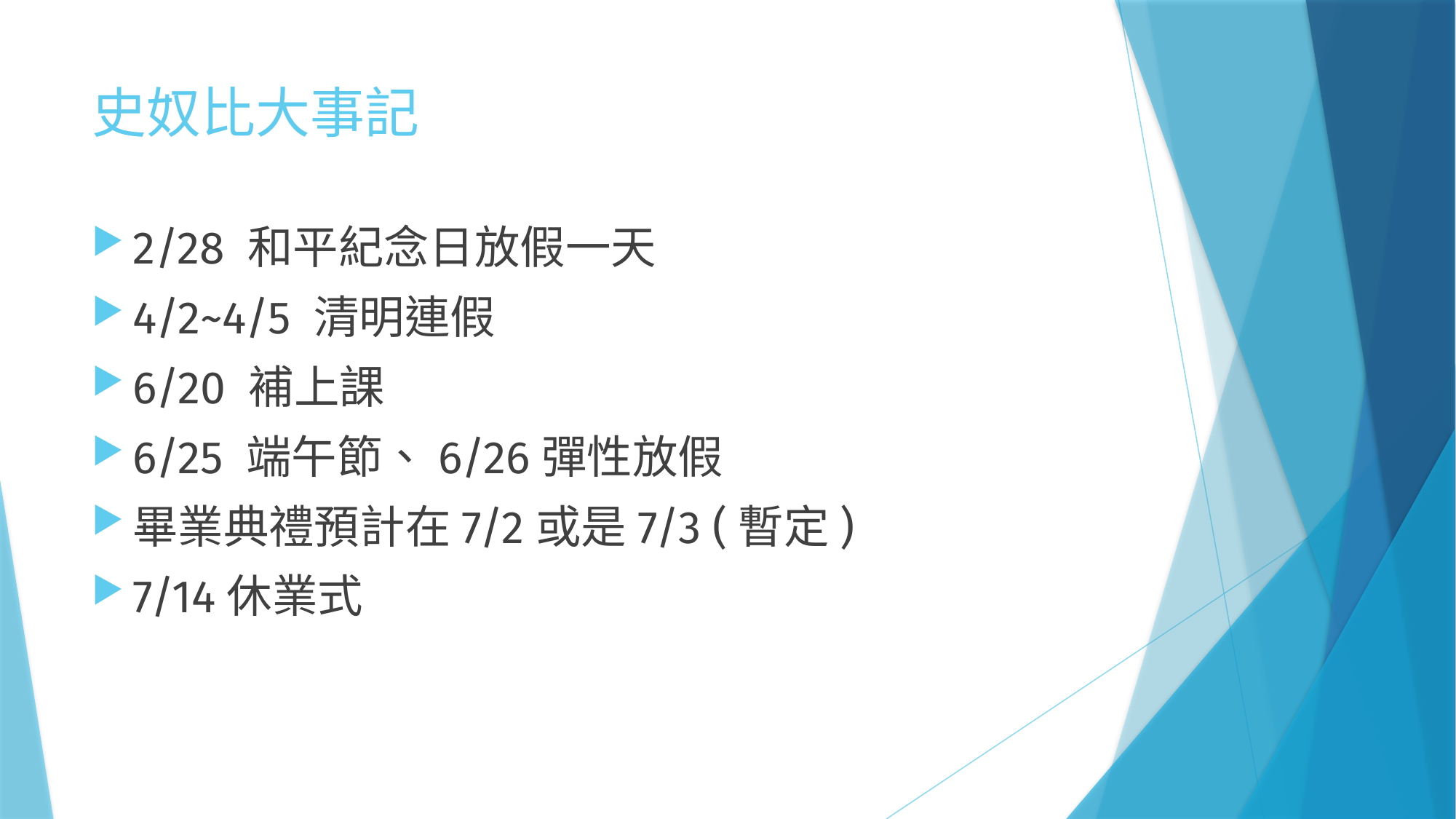

# 史奴比大事記
2/28 和平紀念日放假一天
4/2~4/5 清明連假
6/20 補上課
6/25 端午節、6/26彈性放假
畢業典禮預計在7/2或是7/3 (暫定)
7/14休業式